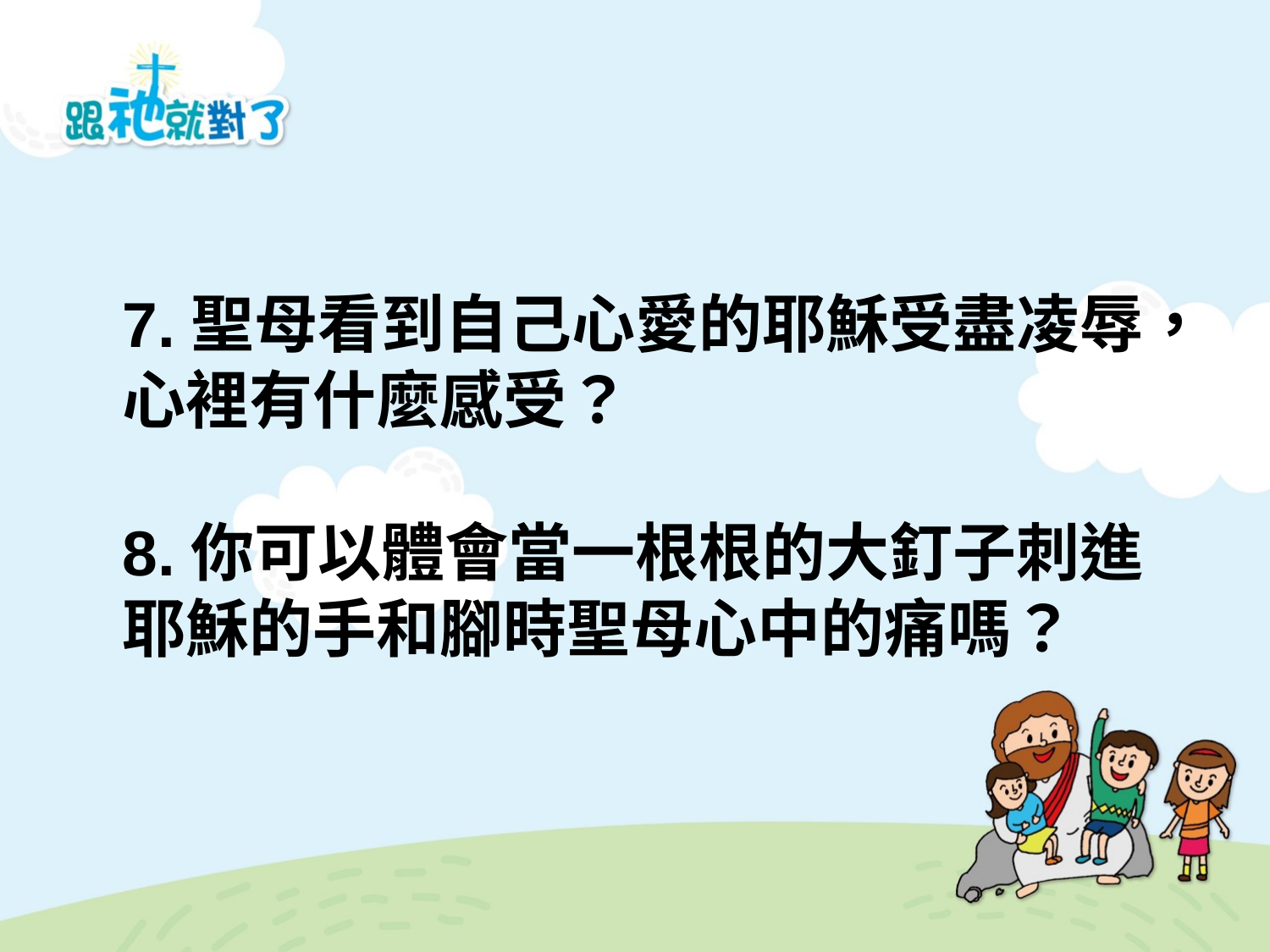

7.聖母看到自己心愛的耶穌受盡凌辱，心裡有什麼感受？

8.你可以體會當一根根的大釘子刺進耶穌的手和腳時聖母心中的痛嗎？